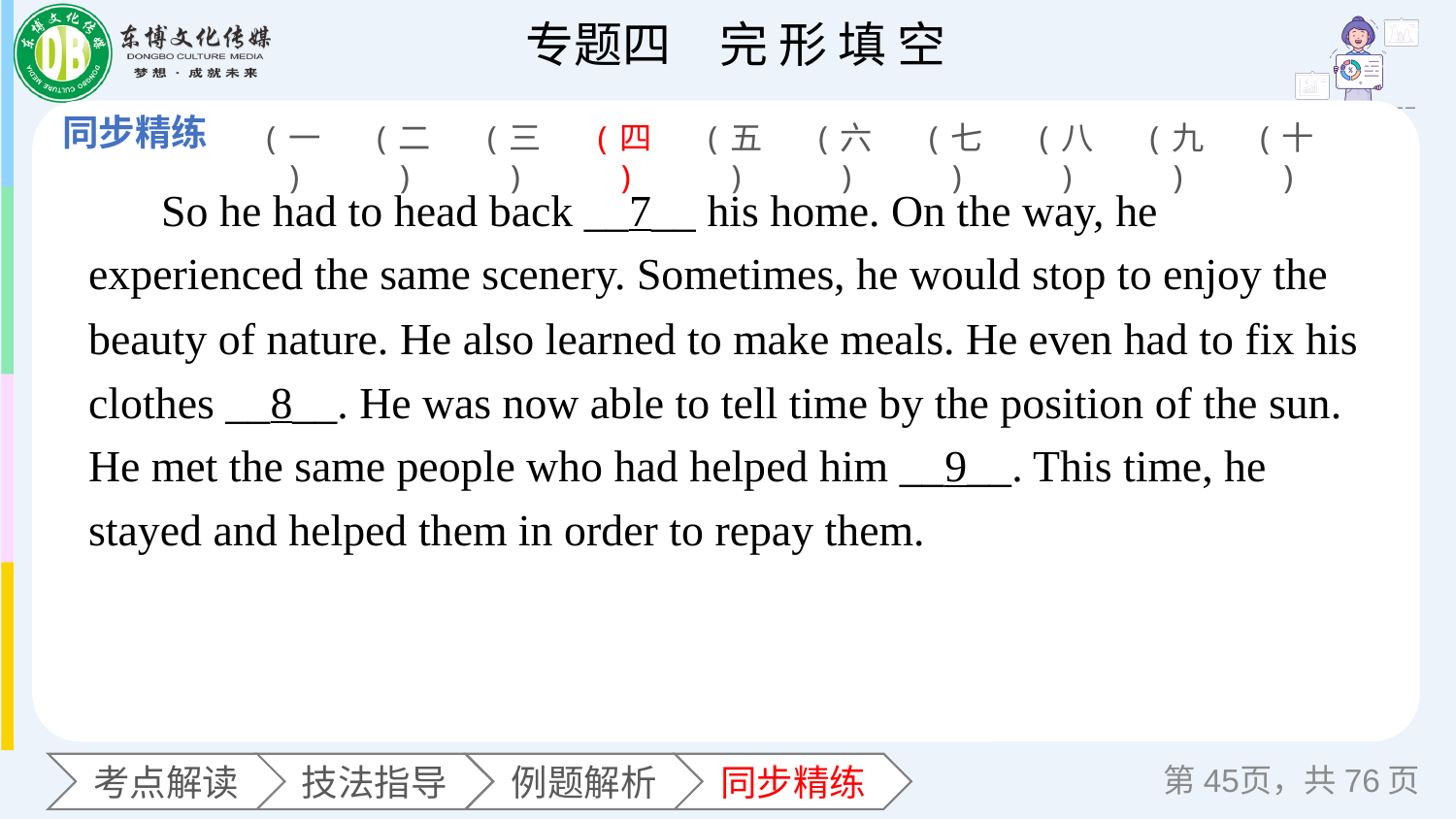

(一)
(二)
(三)
(四)
(五)
(六)
(七)
(八)
(九)
(十)
So he had to head back __7__ his home. On the way, he experienced the same scenery. Sometimes, he would stop to enjoy the beauty of nature. He also learned to make meals. He even had to fix his clothes __8__. He was now able to tell time by the position of the sun. He met the same people who had helped him __9__. This time, he stayed and helped them in order to repay them.
第45页，共76页